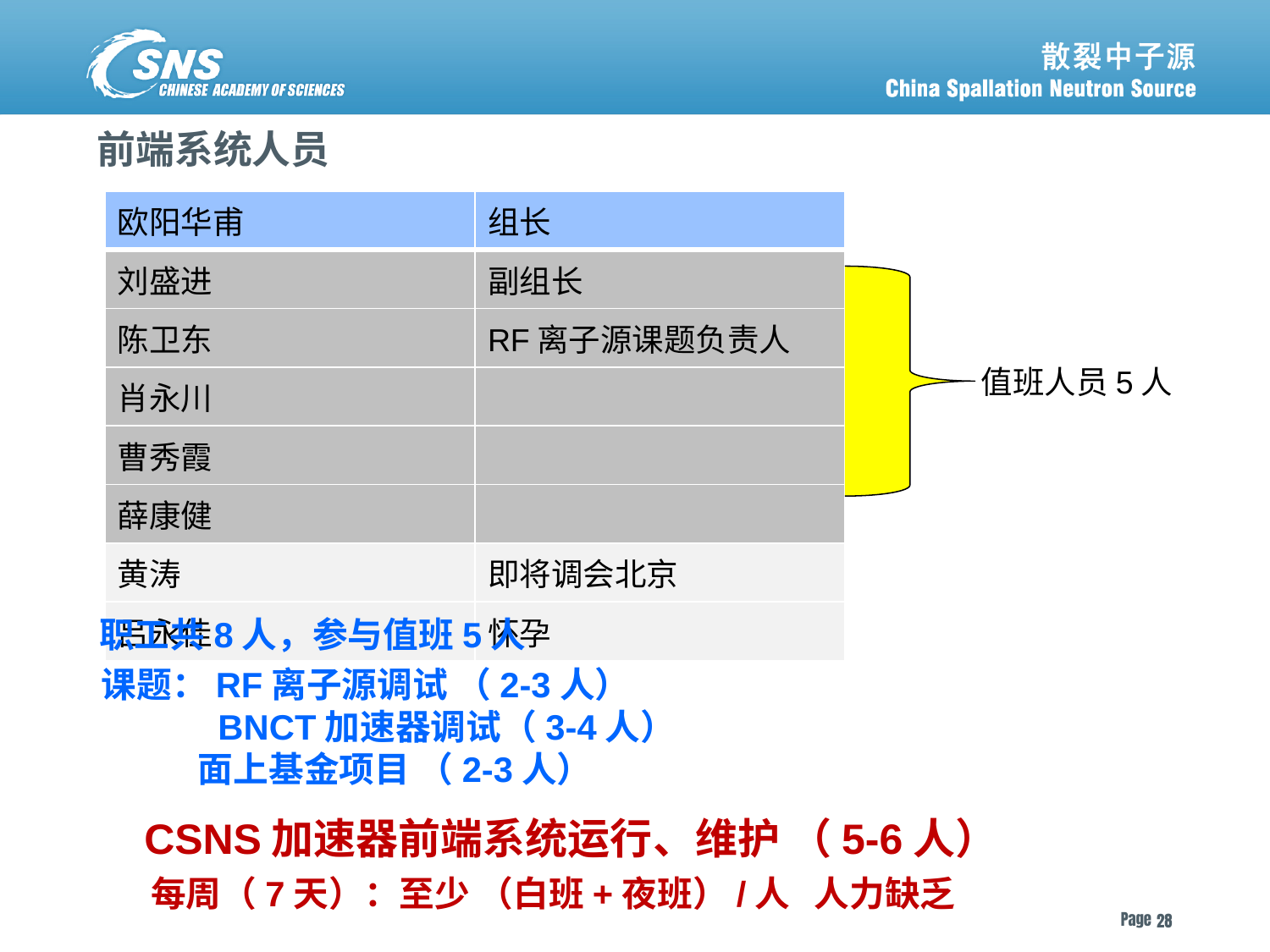

# 前端系统人员
| 欧阳华甫 | 组长 |
| --- | --- |
| 刘盛进 | 副组长 |
| 陈卫东 | RF离子源课题负责人 |
| 肖永川 |  |
| 曹秀霞 |  |
| 薛康健 |  |
| 黄涛 | 即将调会北京 |
| 吕永佳 | 怀孕 |

值班人员5人
职工共8人，参与值班5人
课题：RF离子源调试 （2-3人）
            BNCT加速器调试（3-4人）
           面上基金项目 （2-3人）
CSNS加速器前端系统运行、维护 （5-6人）
每周（7天）：至少 （白班+夜班）/人   人力缺乏
28